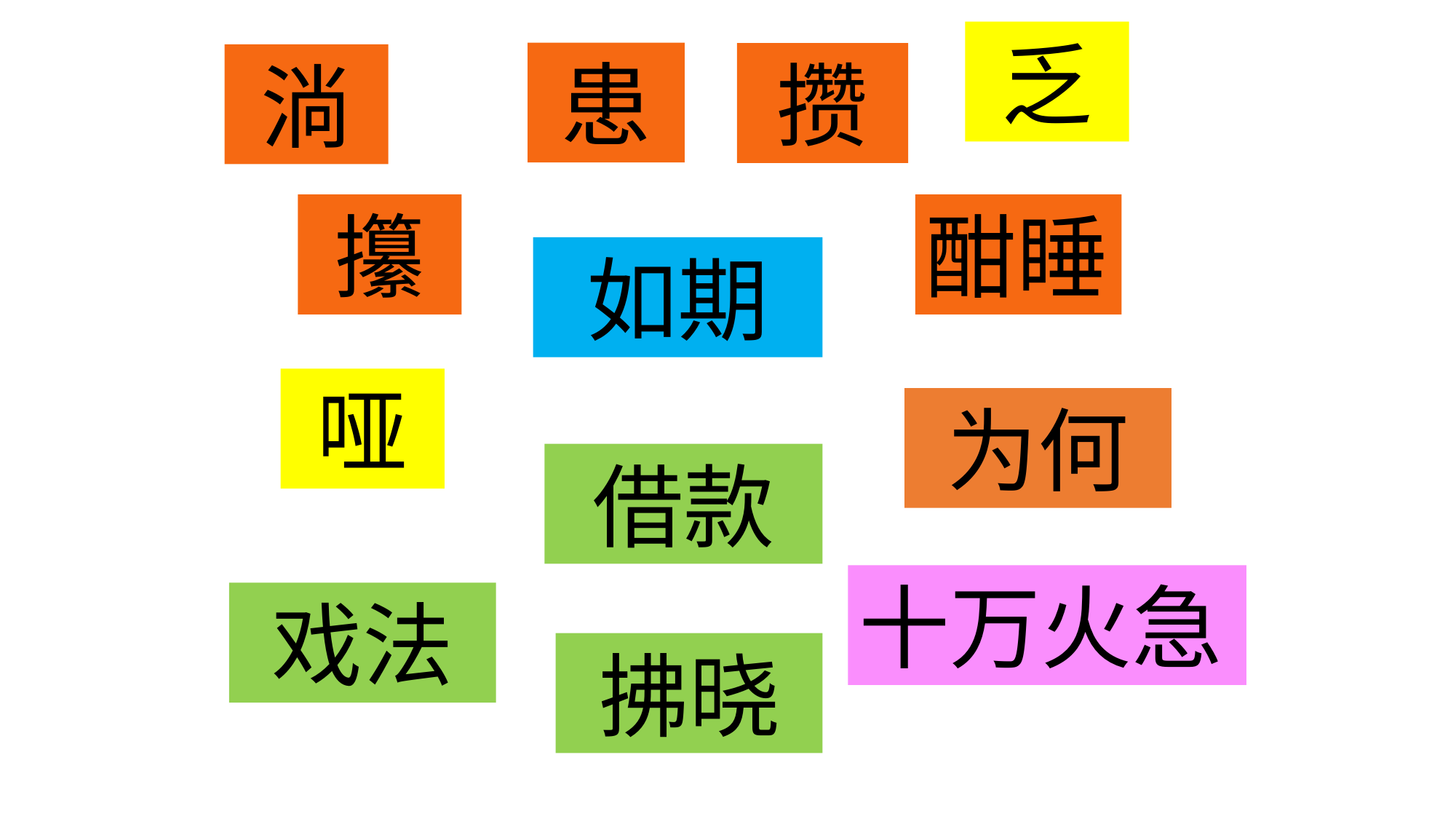

乏
患
攒
淌
攥
酣睡
如期
哑
为何
借款
十万火急
戏法
拂晓